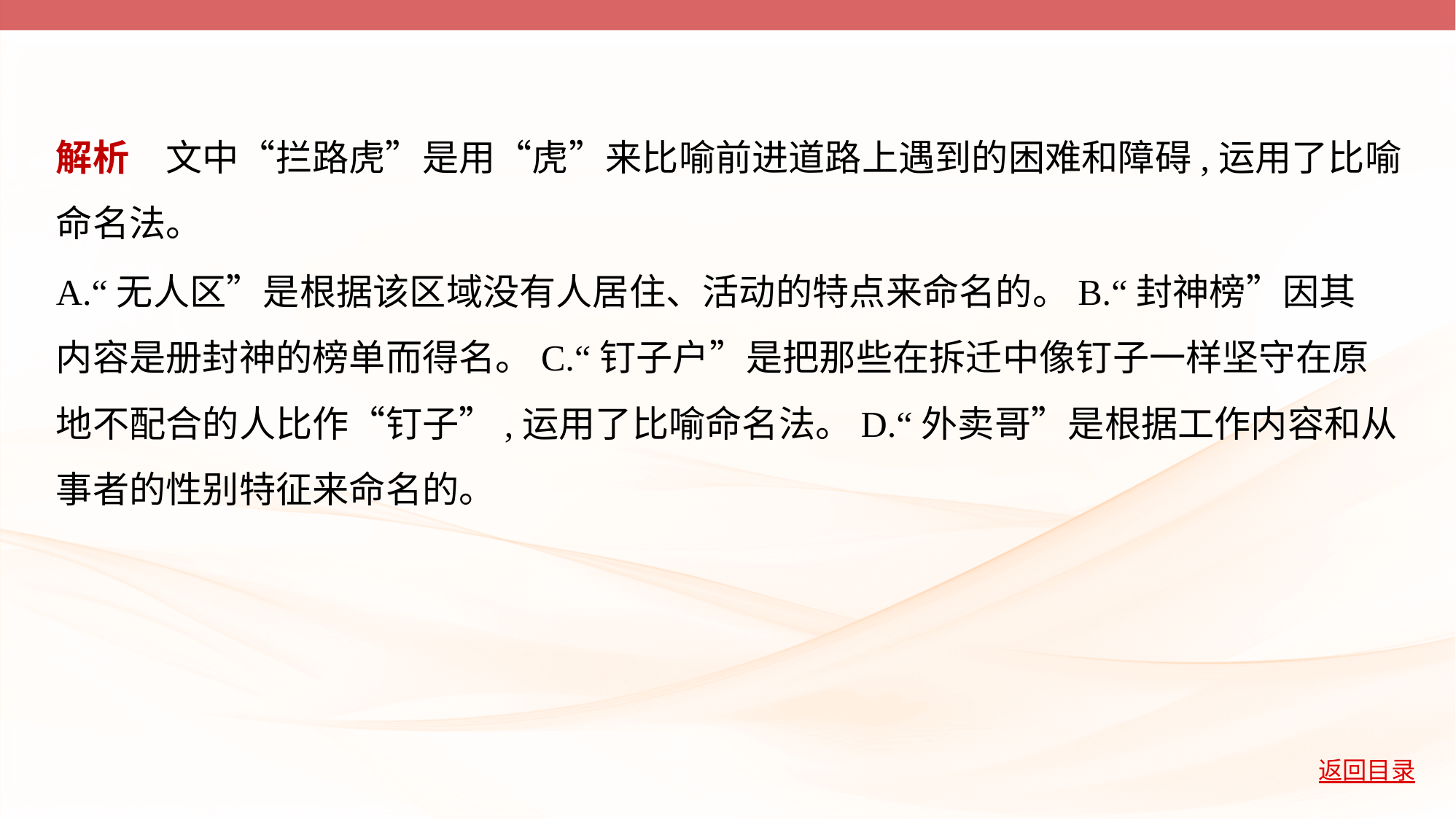

解析　文中“拦路虎”是用“虎”来比喻前进道路上遇到的困难和障碍,运用了比喻
命名法。
A.“无人区”是根据该区域没有人居住、活动的特点来命名的。B.“封神榜”因其
内容是册封神的榜单而得名。C.“钉子户”是把那些在拆迁中像钉子一样坚守在原
地不配合的人比作“钉子”,运用了比喻命名法。D.“外卖哥”是根据工作内容和从
事者的性别特征来命名的。